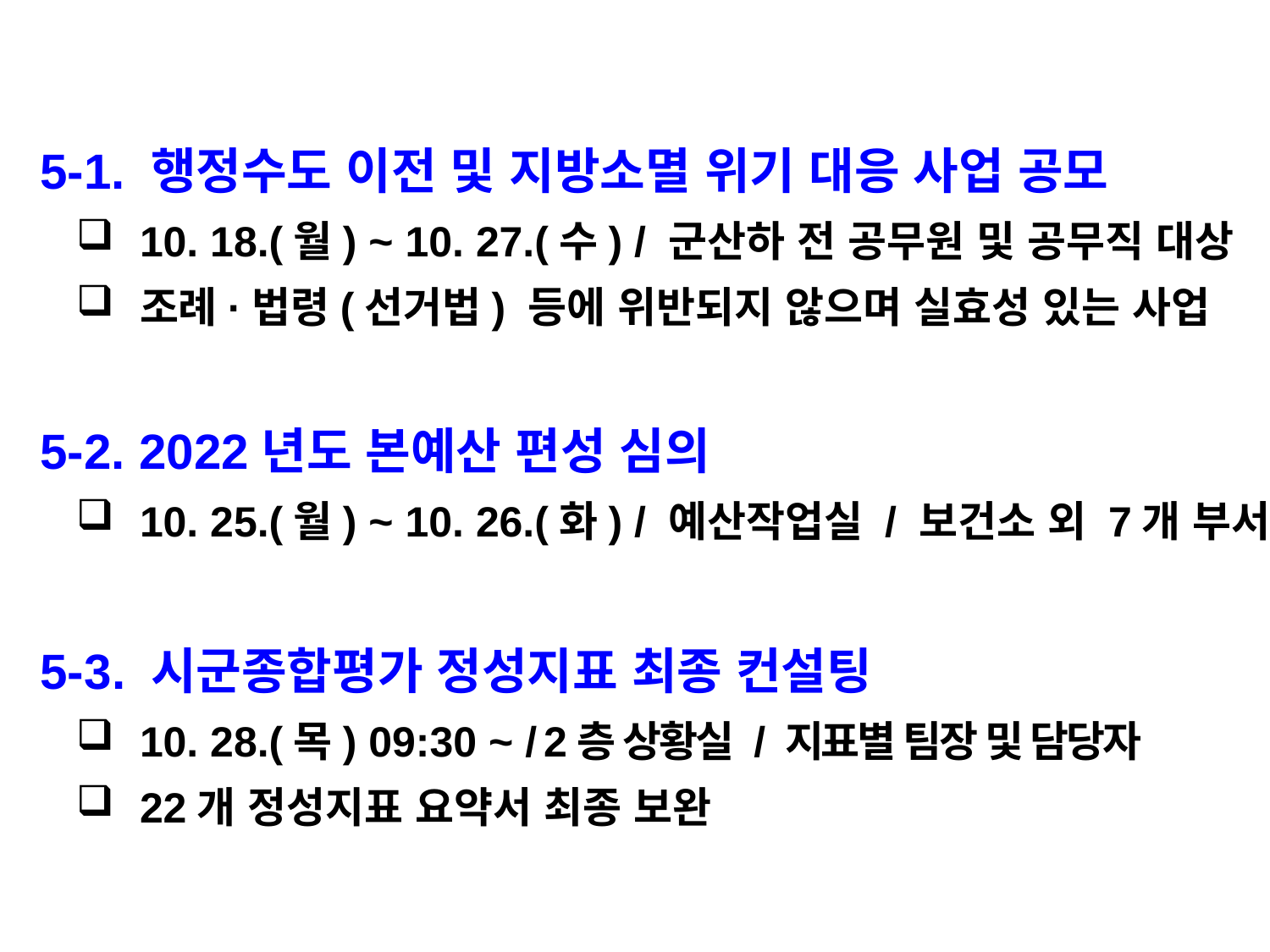

5-1. 행정수도 이전 및 지방소멸 위기 대응 사업 공모
10. 18.(월) ~ 10. 27.(수) / 군산하 전 공무원 및 공무직 대상
조례·법령(선거법) 등에 위반되지 않으며 실효성 있는 사업
  5-2. 2022년도 본예산 편성 심의
10. 25.(월) ~ 10. 26.(화) / 예산작업실 / 보건소 외 7개 부서
  5-3. 시군종합평가 정성지표 최종 컨설팅
10. 28.(목) 09:30 ~ / 2층 상황실 / 지표별 팀장 및 담당자
22개 정성지표 요약서 최종 보완